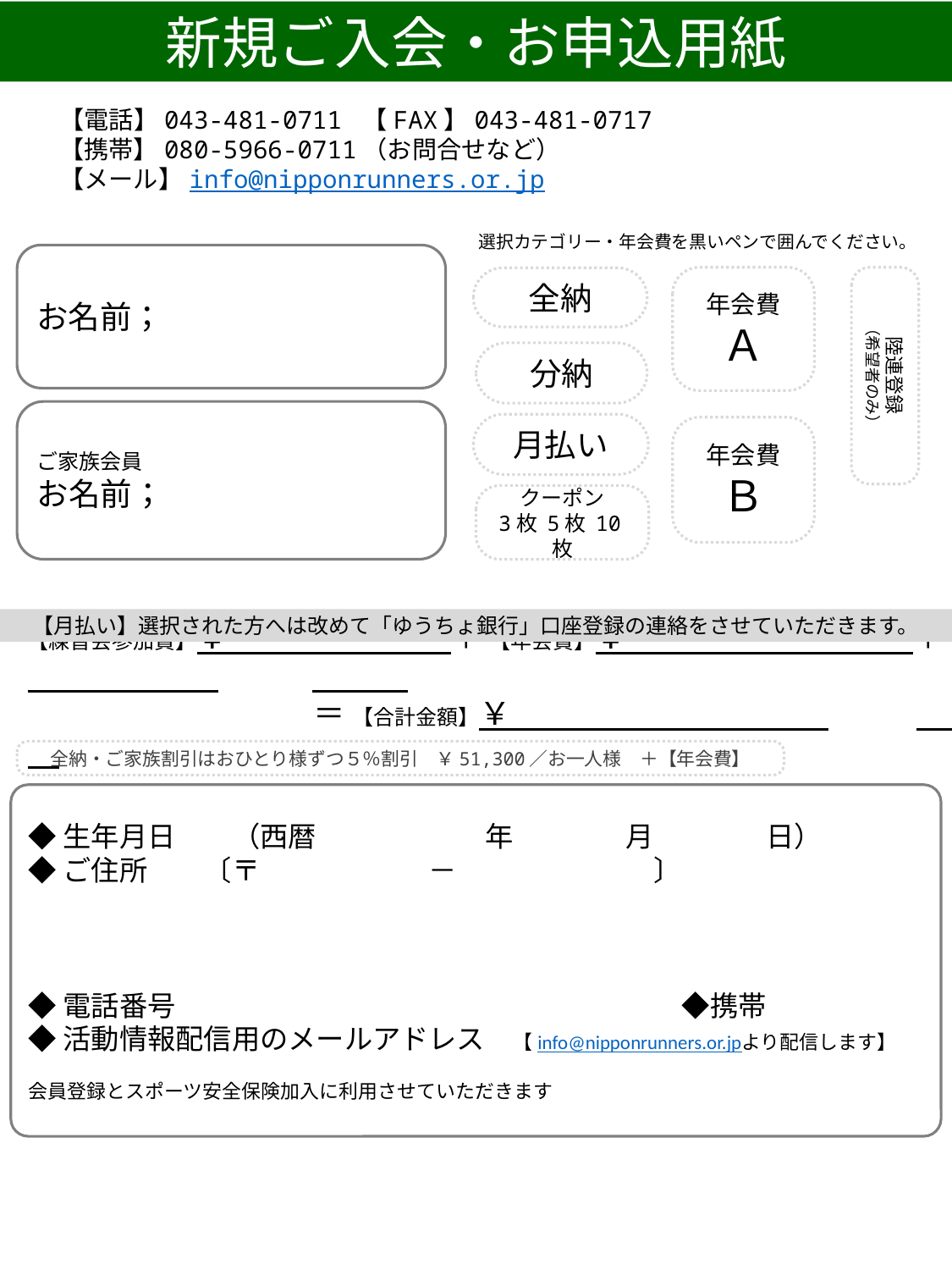

新規ご入会・お申込用紙
【電話】043-481-0711 【FAX】043-481-0717
【携帯】080-5966-0711（お問合せなど）
【メール】info@nipponrunners.or.jp
選択カテゴリー・年会費を黒いペンで囲んでください。
お名前；
年会費
Ａ
陸連登録
（希望者のみ）
全納
分納
ご家族会員
お名前；
月払い
年会費
Ｂ
クーポン
3枚 5枚 10枚
【月払い】選択された方へは改めて「ゆうちょ銀行」口座登録の連絡をさせていただきます。
【練習会参加費】￥　　　　　　　＋ 【年会費】￥　　　　　　　　　＋ 【陸連】￥　　　　　　　　=
　　　　　　　　　＝ 【合計金額】￥　　　　　　　　　　　-
全納・ご家族割引はおひとり様ずつ５％割引　￥51,300／お一人様　＋【年会費】

◆生年月日　　（西暦　　　　　　年　　　　月　　　　日）
◆ご住所　　〔〒　　　　　　－　　　　　　　〕

◆電話番号　　　　　　　　　　　　　　　　　　◆携帯
◆活動情報配信用のメールアドレス　【info@nipponrunners.or.jpより配信します】

会員登録とスポーツ安全保険加入に利用させていただきます